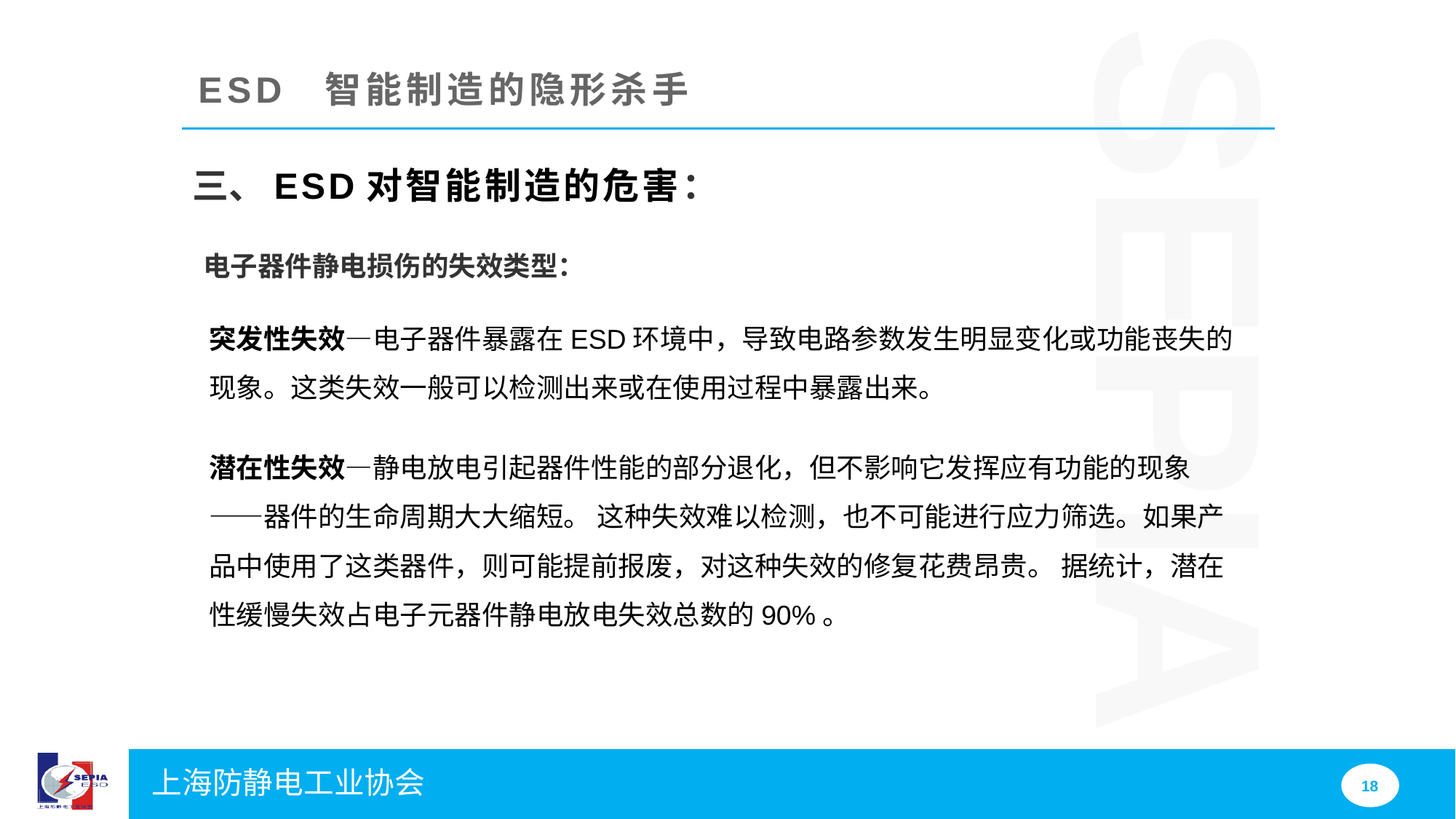

ESD  智能制造的隐形杀手
三、ESD对智能制造的危害：
电子器件静电损伤的失效类型：
突发性失效—电子器件暴露在ESD环境中，导致电路参数发生明显变化或功能丧失的现象。这类失效一般可以检测出来或在使用过程中暴露出来。
潜在性失效—静电放电引起器件性能的部分退化，但不影响它发挥应有功能的现象——器件的生命周期大大缩短。 这种失效难以检测，也不可能进行应力筛选。如果产品中使用了这类器件，则可能提前报废，对这种失效的修复花费昂贵。 据统计，潜在性缓慢失效占电子元器件静电放电失效总数的90%。